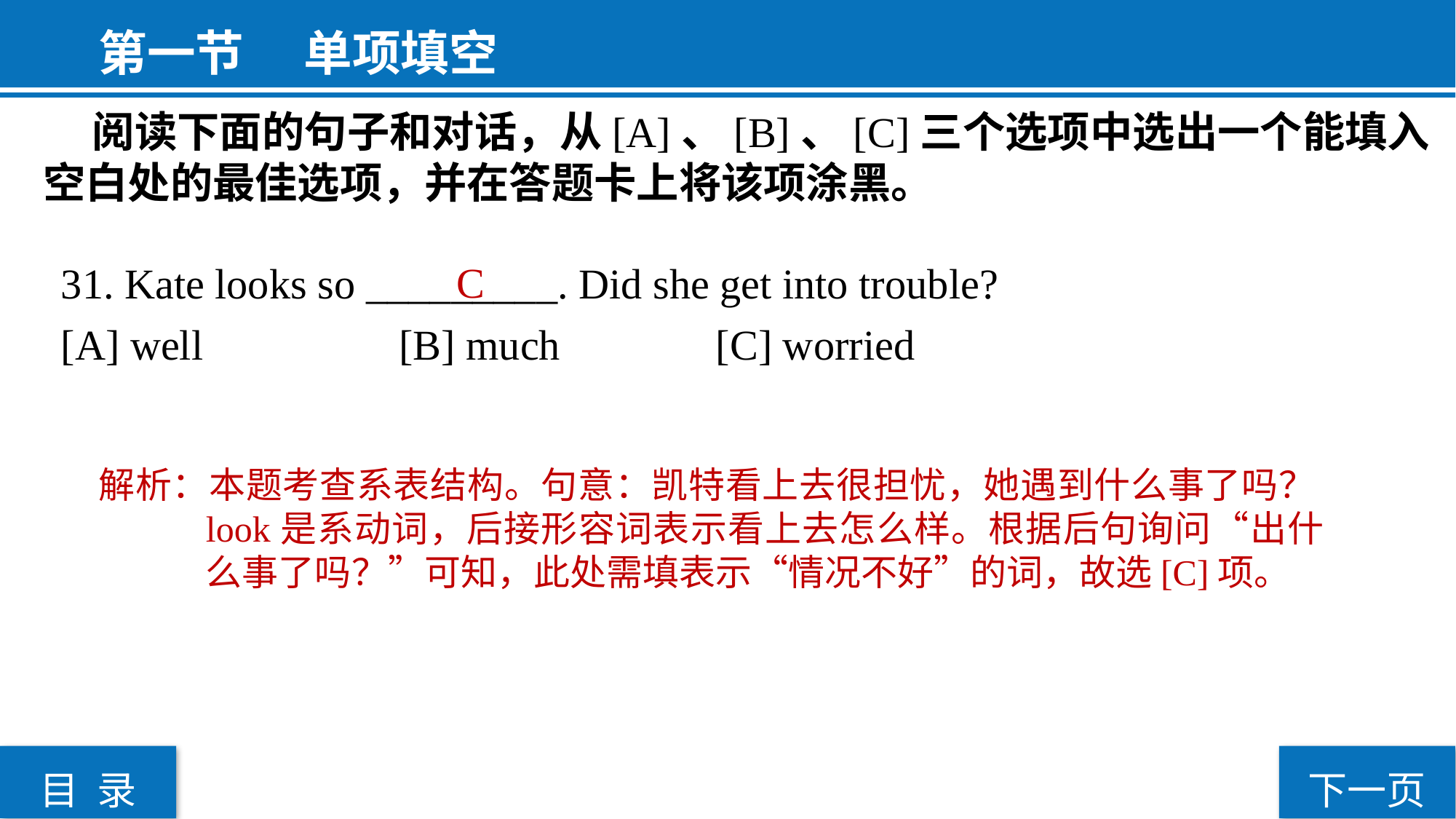

第一节  单项填空
    阅读下面的句子和对话，从[A]、[B]、[C]三个选项中选出一个能填入空白处的最佳选项，并在答题卡上将该项涂黑。
31. Kate looks so _________. Did she get into trouble?
[A] well		 [B] much 		[C] worried
 C
解析：本题考查系表结构。句意：凯特看上去很担忧，她遇到什么事了吗？look是系动词，后接形容词表示看上去怎么样。根据后句询问“出什么事了吗？”可知，此处需填表示“情况不好”的词，故选[C]项。